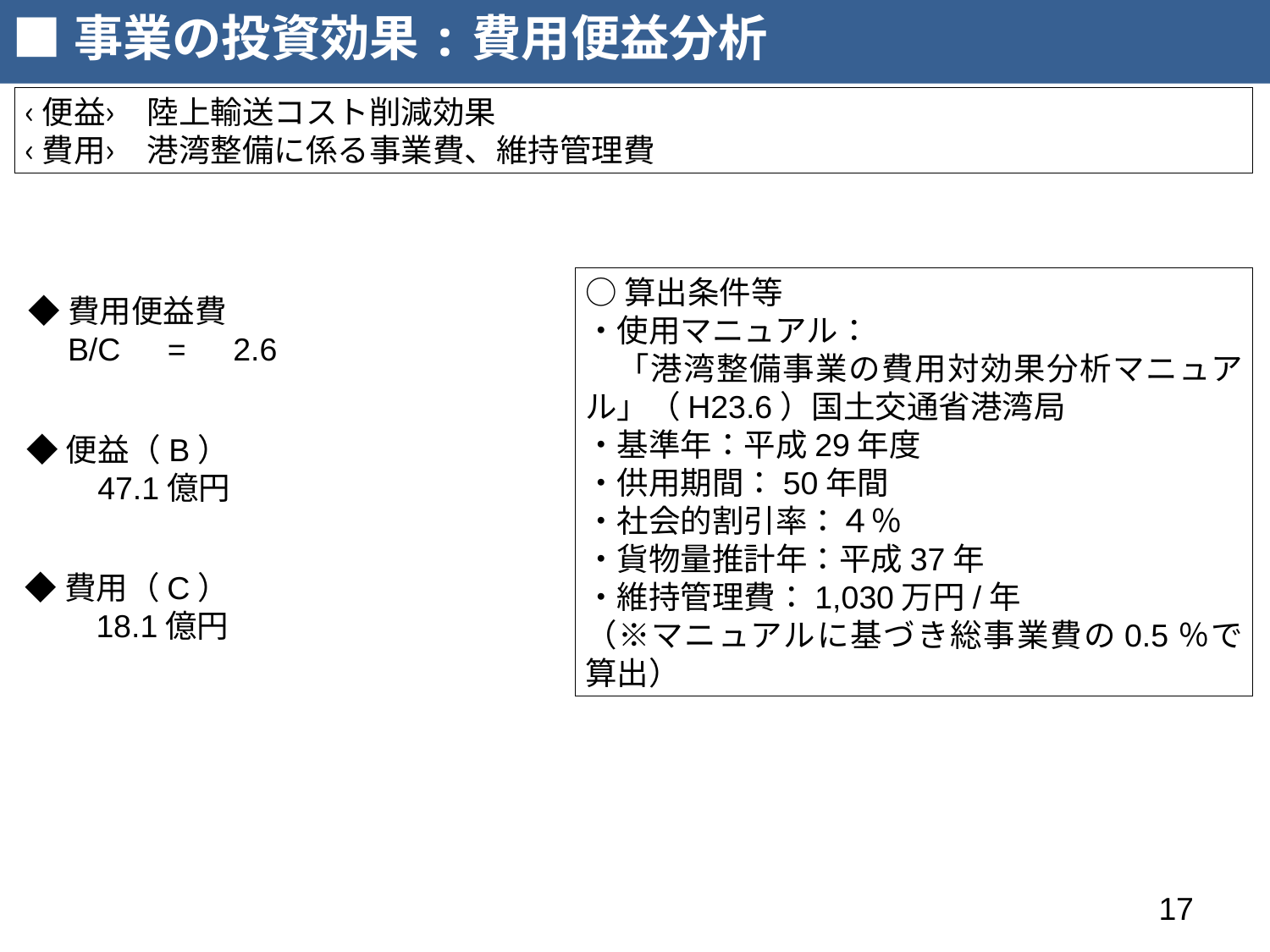

■事業の投資効果:費用便益分析
‹便益›　陸上輸送コスト削減効果
‹費用›　港湾整備に係る事業費、維持管理費
○算出条件等
・使用マニュアル：
　「港湾整備事業の費用対効果分析マニュアル」（H23.6）国土交通省港湾局
・基準年：平成29年度
・供用期間：50年間
・社会的割引率：４％
・貨物量推計年：平成37年
・維持管理費：1,030万円/年
（※マニュアルに基づき総事業費の0.5％で算出）
◆費用便益費
　B/C　=　2.6
◆便益（B）
　　47.1億円
◆費用（C）
　　18.1億円
17